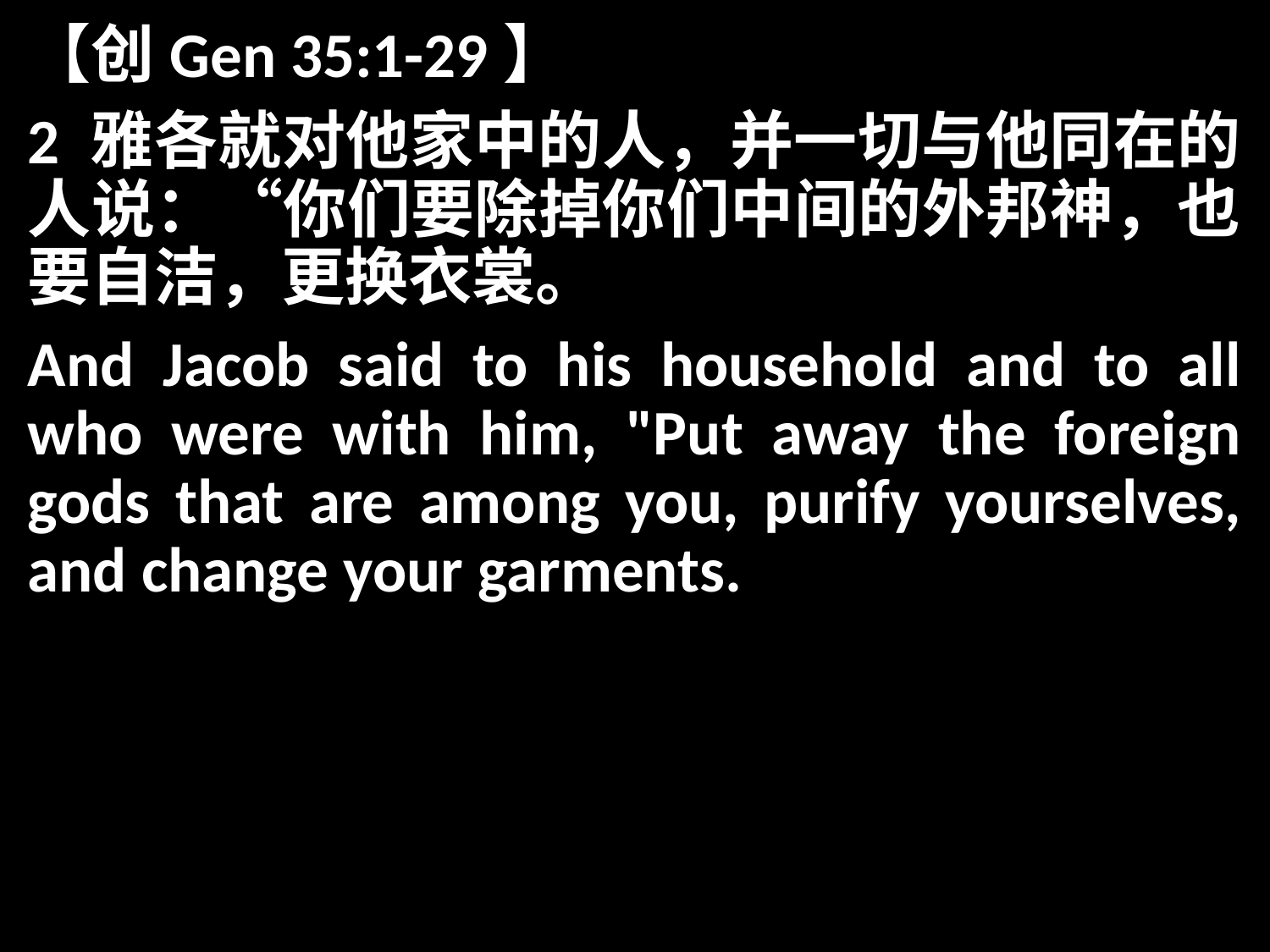

【创Gen 35:1-29】
2 雅各就对他家中的人，并一切与他同在的人说：“你们要除掉你们中间的外邦神，也要自洁，更换衣裳。
And Jacob said to his household and to all who were with him, "Put away the foreign gods that are among you, purify yourselves, and change your garments.